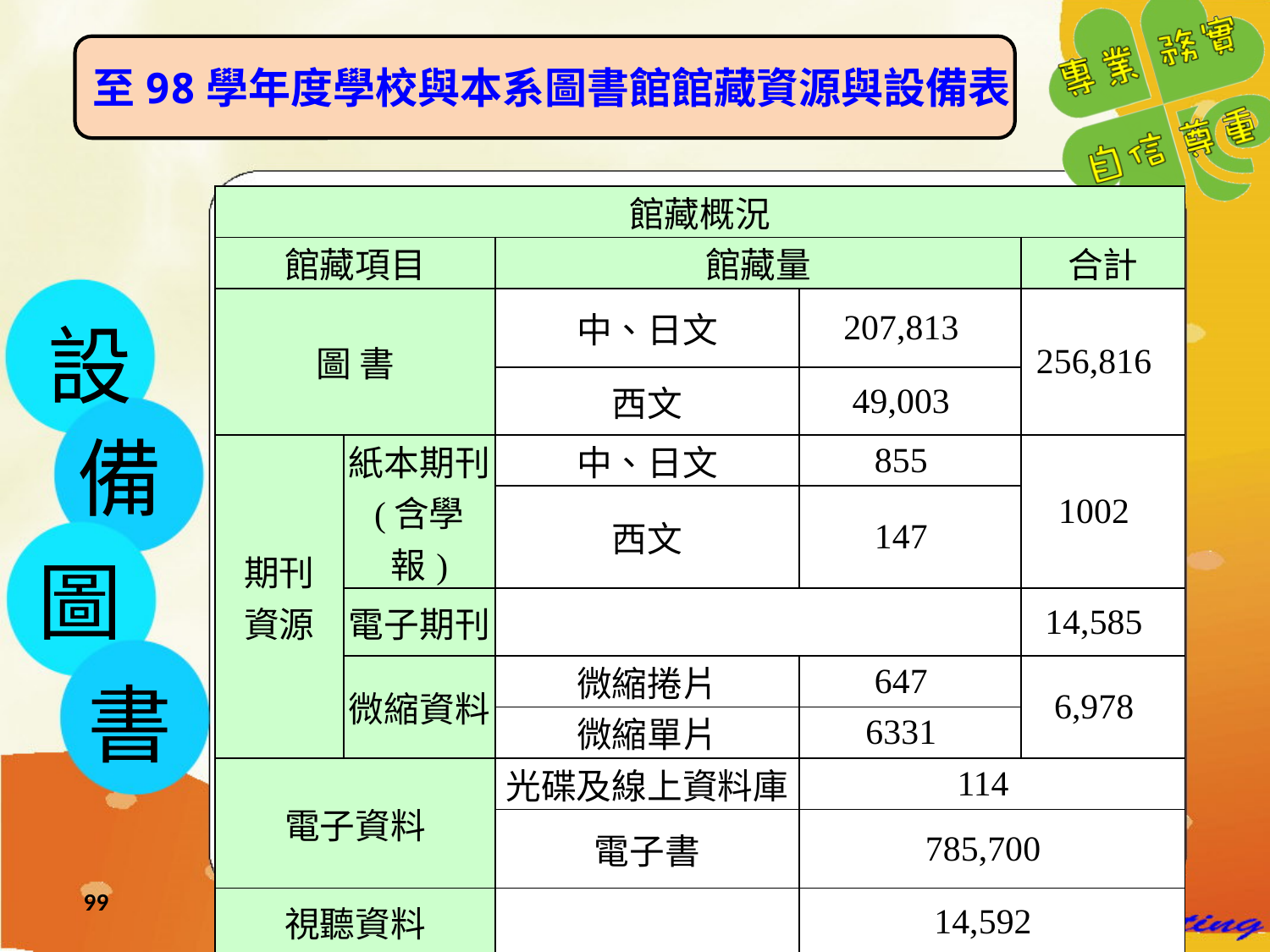

至98學年度學校與本系圖書館館藏資源與設備表
| 館藏概況 |  |  |  |  |
| --- | --- | --- | --- | --- |
| 館藏項目 |  | 館藏量 |  | 合計 |
| 圖 書 |  | 中、日文 | 207,813 | 256,816 |
|  |  | 西文 | 49,003 |  |
| 期刊 資源 | 紙本期刊 (含學報) | 中、日文 | 855 | 1002 |
|  |  | 西文 | 147 |  |
|  | 電子期刊 |  |  | 14,585 |
|  | 微縮資料 | 微縮捲片 | 647 | 6,978 |
|  |  | 微縮單片 | 6331 |  |
| 電子資料 |  | 光碟及線上資料庫 | 114 |  |
|  |  | 電子書 | 785,700 |  |
| 視聽資料 |  |  | 14,592 |  |
| 報紙 |  |  | 11 |  |
設
備
圖
書
99